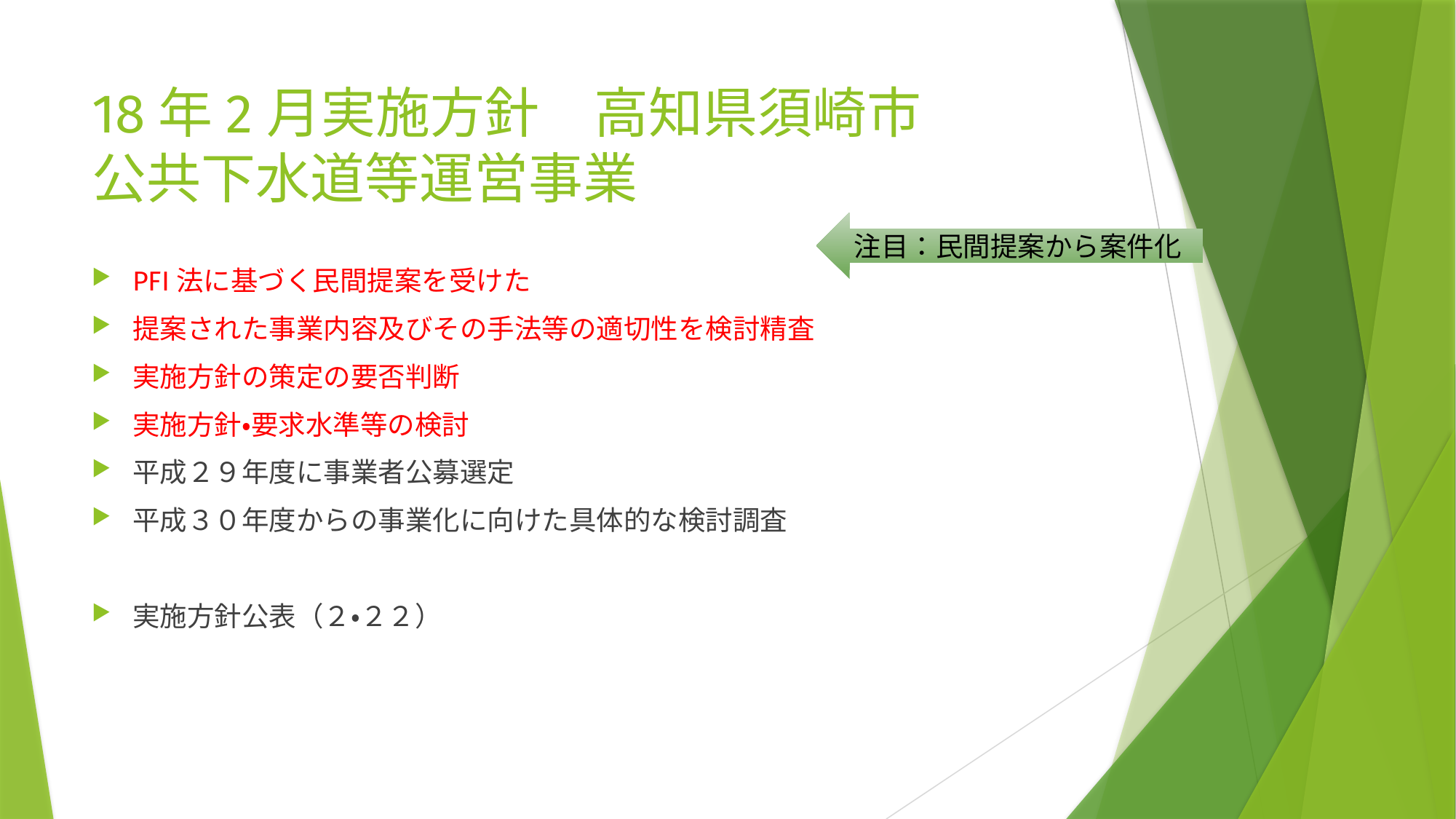

# 18年2月実施方針　高知県須崎市 公共下水道等運営事業
注目：民間提案から案件化
PFI法に基づく民間提案を受けた
提案された事業内容及びその手法等の適切性を検討精査
実施方針の策定の要否判断
実施方針・要求水準等の検討
平成２９年度に事業者公募選定
平成３０年度からの事業化に向けた具体的な検討調査

実施方針公表（２・２２）